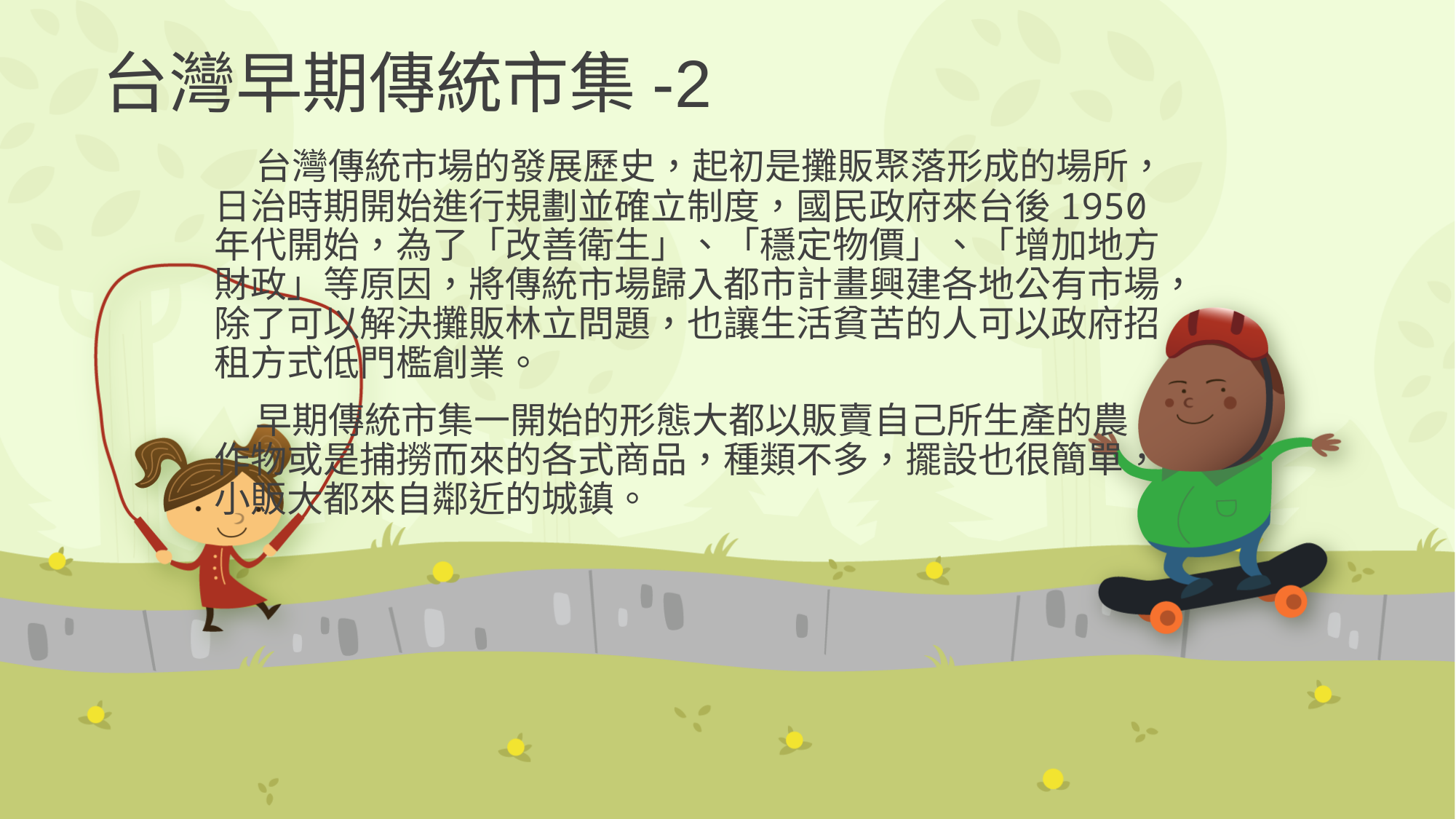

# 台灣早期傳統市集-2
    台灣傳統市場的發展歷史，起初是攤販聚落形成的場所，日治時期開始進行規劃並確立制度，國民政府來台後1950年代開始，為了「改善衛生」、「穩定物價」、「增加地方財政」等原因，將傳統市場歸入都市計畫興建各地公有市場，除了可以解決攤販林立問題，也讓生活貧苦的人可以政府招租方式低門檻創業。
    早期傳統市集一開始的形態大都以販賣自己所生產的農作物或是捕撈而來的各式商品，種類不多，擺設也很簡單，小販大都來自鄰近的城鎮。